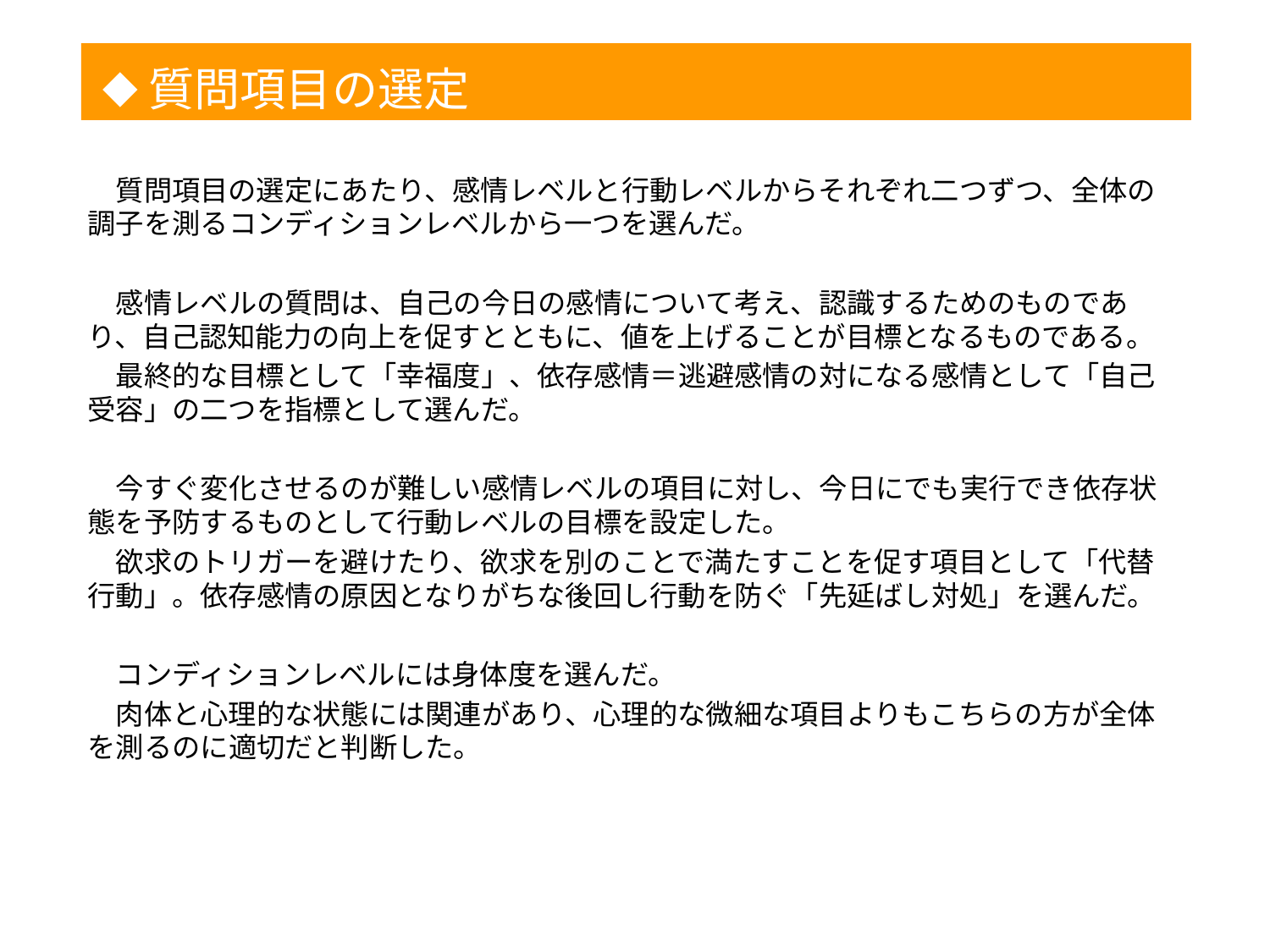

◆
質問項目の選定
1
　質問項目の選定にあたり、感情レベルと行動レベルからそれぞれ二つずつ、全体の調子を測るコンディションレベルから一つを選んだ。

　感情レベルの質問は、自己の今日の感情について考え、認識するためのものであり、自己認知能力の向上を促すとともに、値を上げることが目標となるものである。
　最終的な目標として「幸福度」、依存感情＝逃避感情の対になる感情として「自己受容」の二つを指標として選んだ。

　今すぐ変化させるのが難しい感情レベルの項目に対し、今日にでも実行でき依存状態を予防するものとして行動レベルの目標を設定した。
　欲求のトリガーを避けたり、欲求を別のことで満たすことを促す項目として「代替行動」。依存感情の原因となりがちな後回し行動を防ぐ「先延ばし対処」を選んだ。

　コンディションレベルには身体度を選んだ。
　肉体と心理的な状態には関連があり、心理的な微細な項目よりもこちらの方が全体を測るのに適切だと判断した。